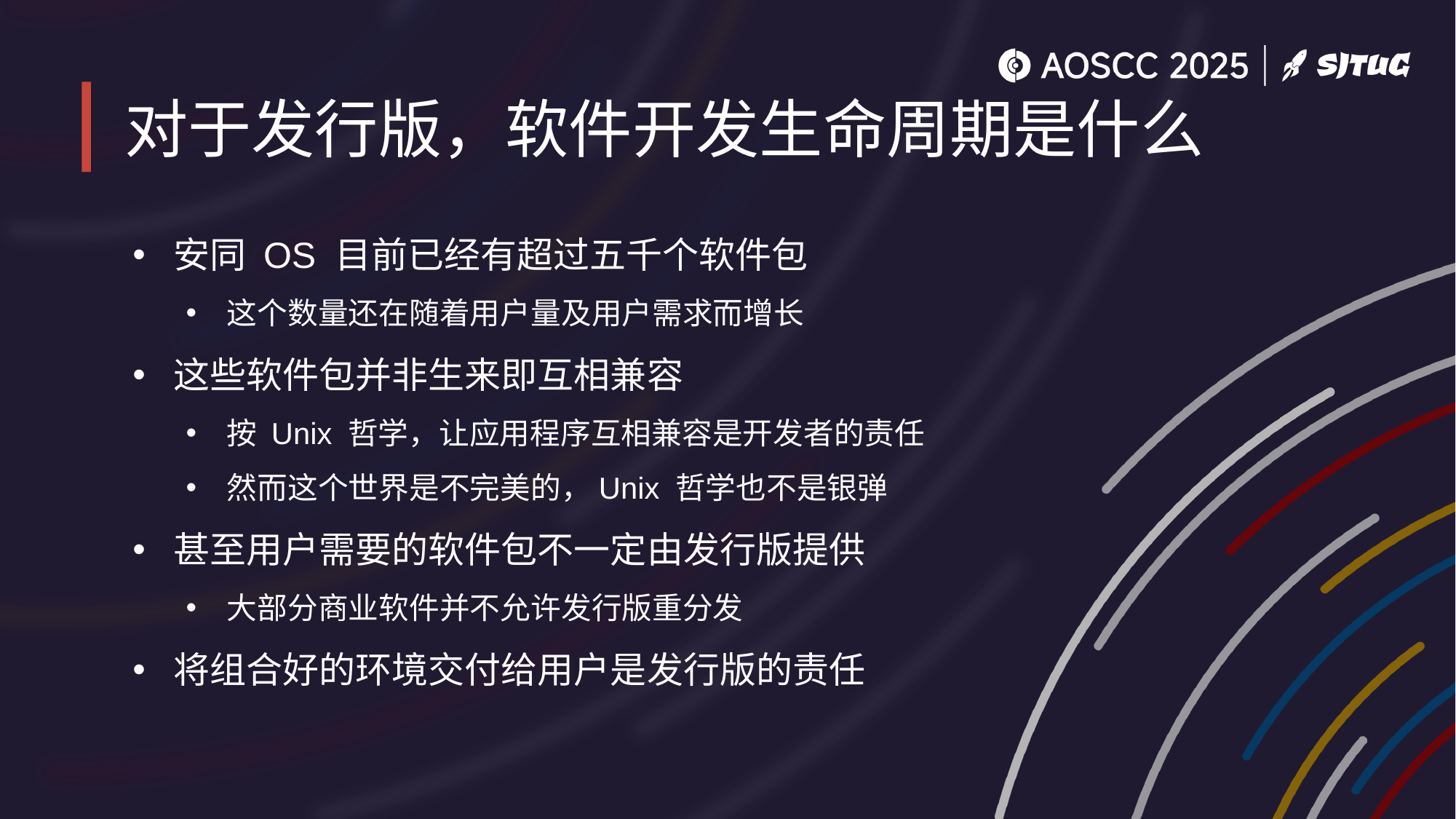

# 对于发行版，软件开发生命周期是什么
安同 OS 目前已经有超过五千个软件包
这个数量还在随着用户量及用户需求而增长
这些软件包并非生来即互相兼容
按 Unix 哲学，让应用程序互相兼容是开发者的责任
然而这个世界是不完美的，Unix 哲学也不是银弹
甚至用户需要的软件包不一定由发行版提供
大部分商业软件并不允许发行版重分发
将组合好的环境交付给用户是发行版的责任